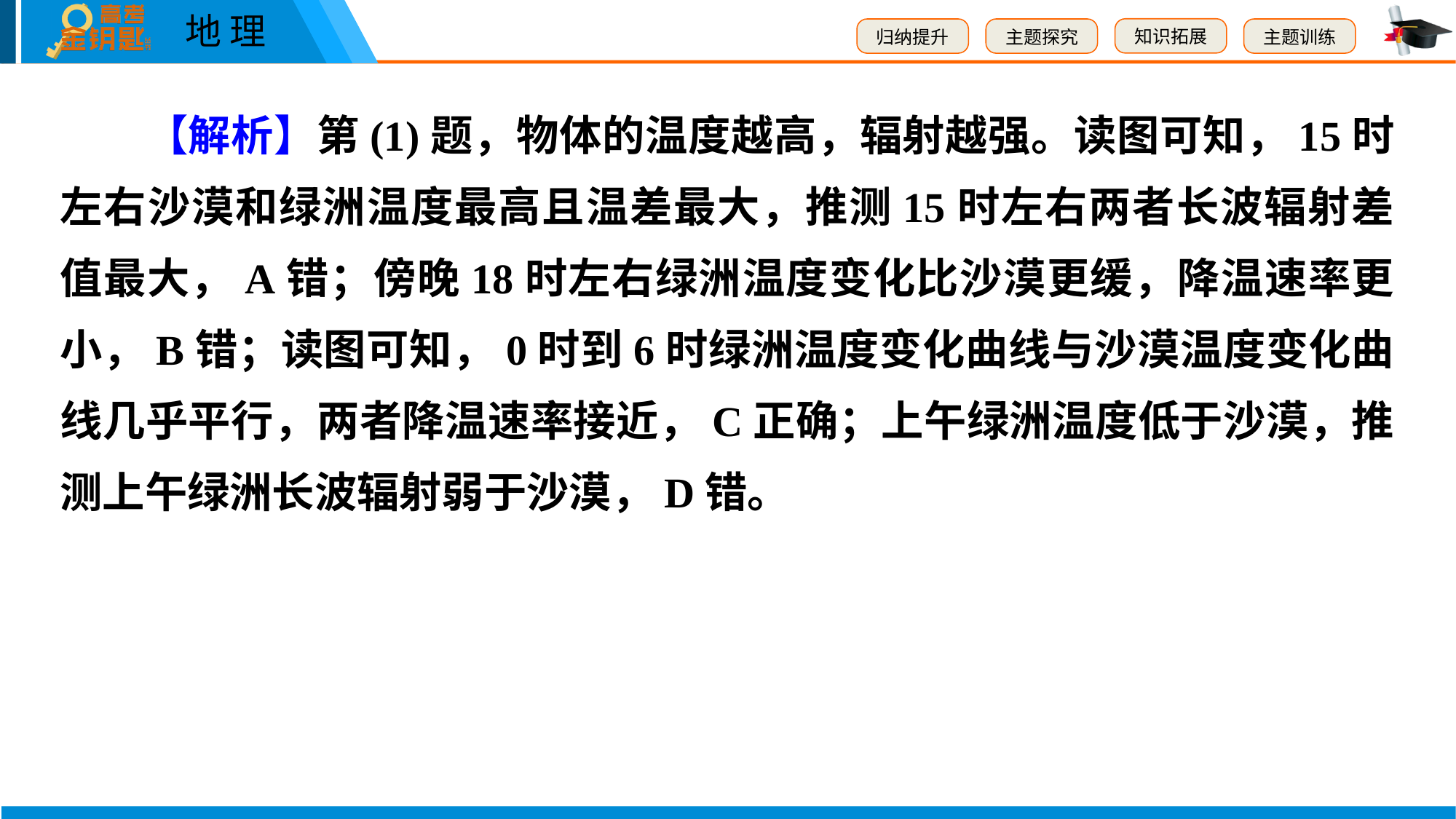

【解析】第(1)题，物体的温度越高，辐射越强。读图可知，15时左右沙漠和绿洲温度最高且温差最大，推测15时左右两者长波辐射差值最大，A错；傍晚18时左右绿洲温度变化比沙漠更缓，降温速率更小，B错；读图可知，0时到6时绿洲温度变化曲线与沙漠温度变化曲线几乎平行，两者降温速率接近，C正确；上午绿洲温度低于沙漠，推测上午绿洲长波辐射弱于沙漠，D错。